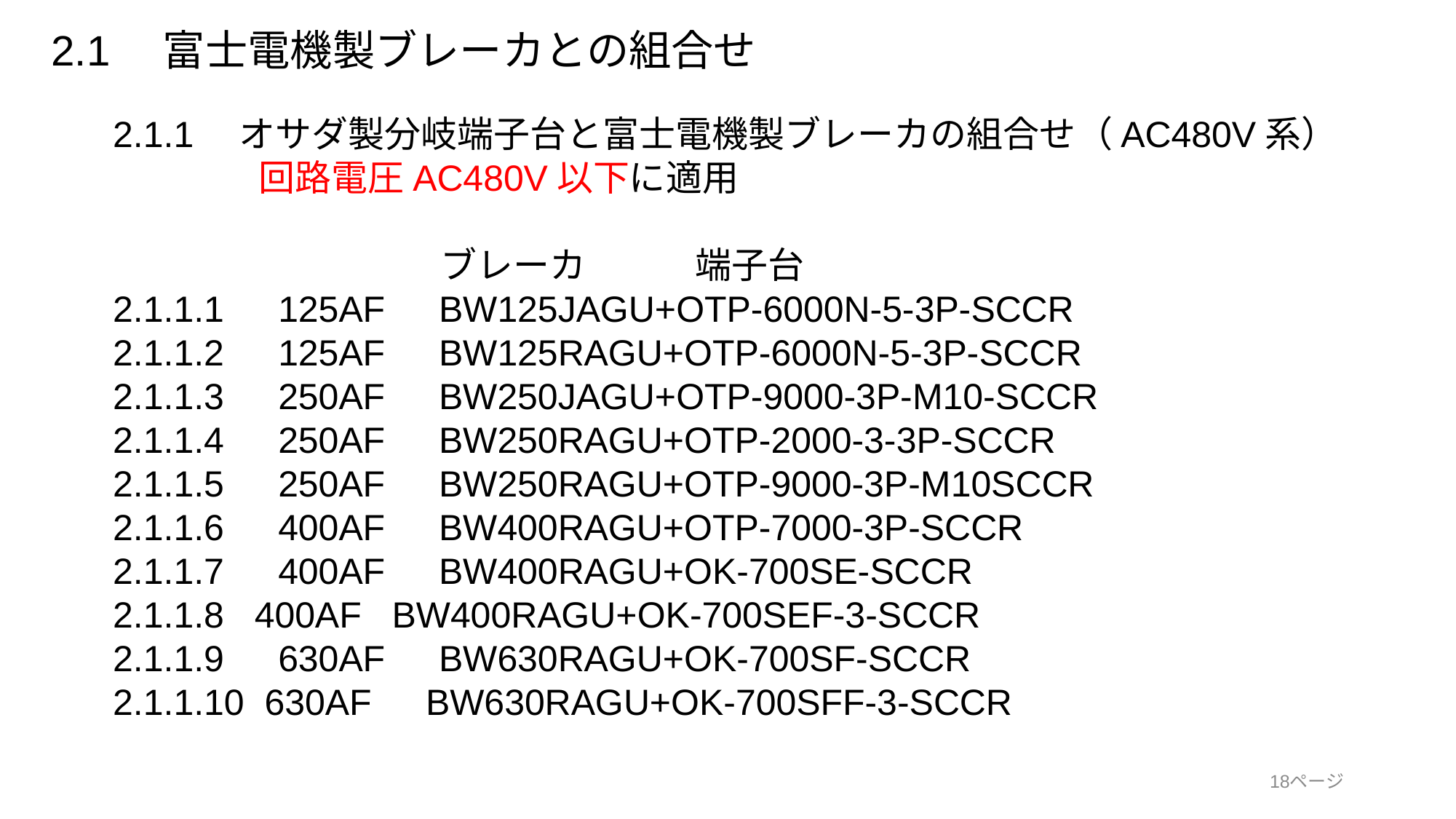

2.1　富士電機製ブレーカとの組合せ
2.1.1　オサダ製分岐端子台と富士電機製ブレーカの組合せ（AC480V系）
　　　　回路電圧AC480V以下に適用

　　　　　　　　　ブレーカ　　　端子台
2.1.1.1　125AF　BW125JAGU+OTP-6000N-5-3P-SCCR
2.1.1.2　125AF　BW125RAGU+OTP-6000N-5-3P-SCCR
2.1.1.3　250AF　BW250JAGU+OTP-9000-3P-M10-SCCR
2.1.1.4　250AF　BW250RAGU+OTP-2000-3-3P-SCCR
2.1.1.5　250AF　BW250RAGU+OTP-9000-3P-M10SCCR
2.1.1.6　400AF　BW400RAGU+OTP-7000-3P-SCCR
2.1.1.7　400AF　BW400RAGU+OK-700SE-SCCR
2.1.1.8   400AF   BW400RAGU+OK-700SEF-3-SCCR
2.1.1.9　630AF　BW630RAGU+OK-700SF-SCCR
2.1.1.10  630AF　BW630RAGU+OK-700SFF-3-SCCR
18ページ